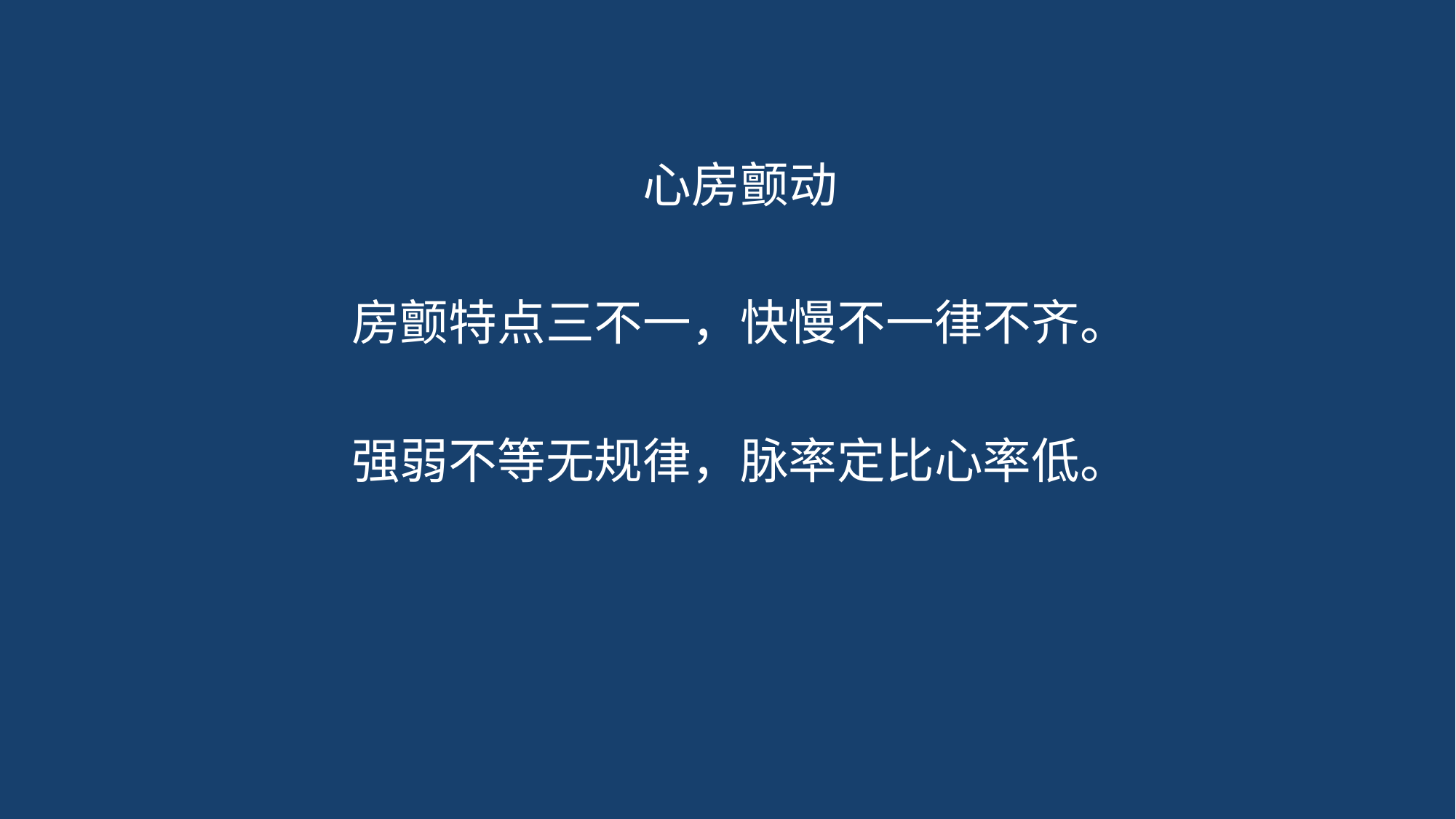

心房颤动
房颤特点三不一，快慢不一律不齐。
强弱不等无规律，脉率定比心率低。